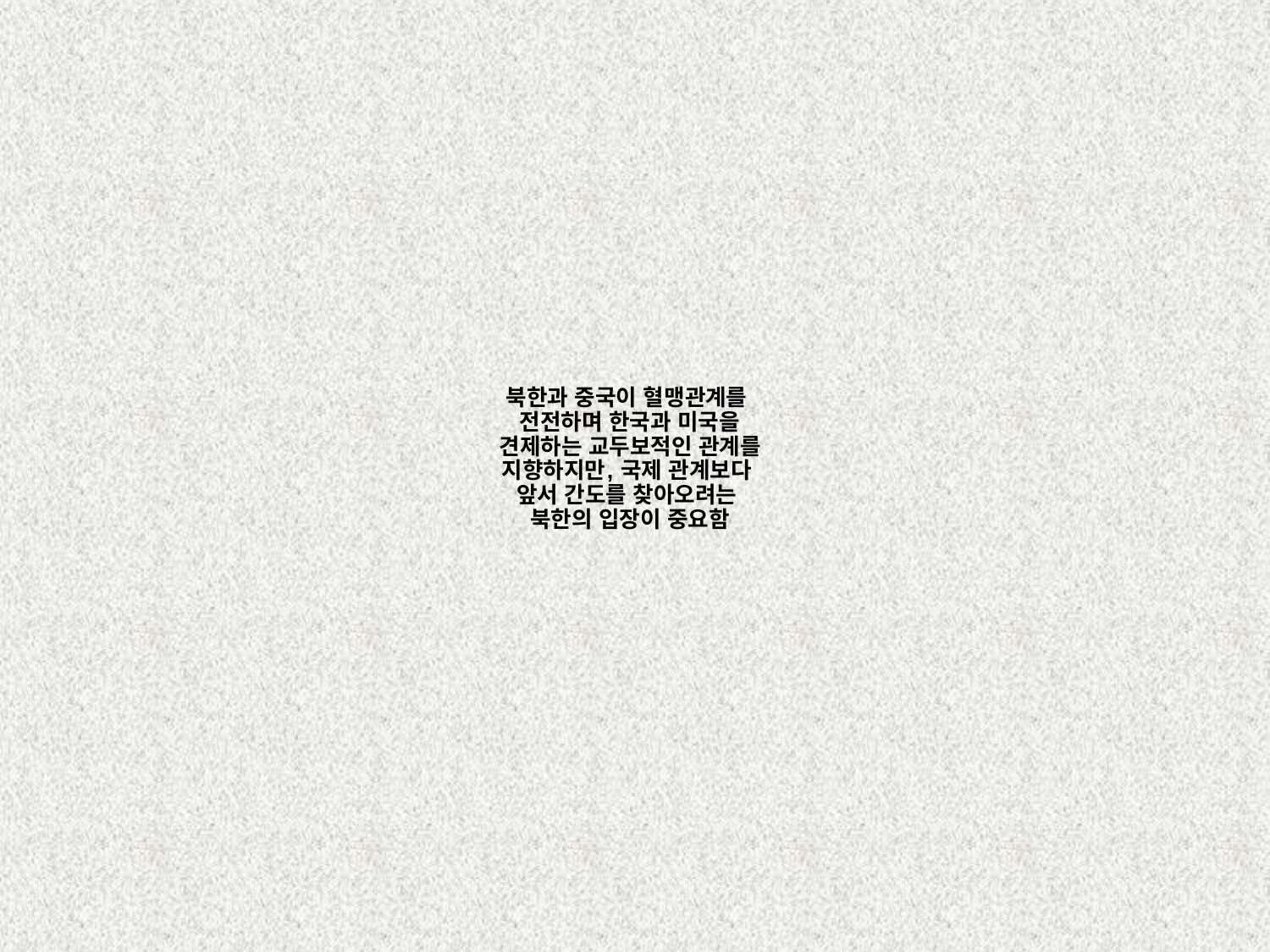

# 북한과 중국이 혈맹관계를 전전하며 한국과 미국을 견제하는 교두보적인 관계를 지향하지만, 국제 관계보다 앞서 간도를 찾아오려는 북한의 입장이 중요함